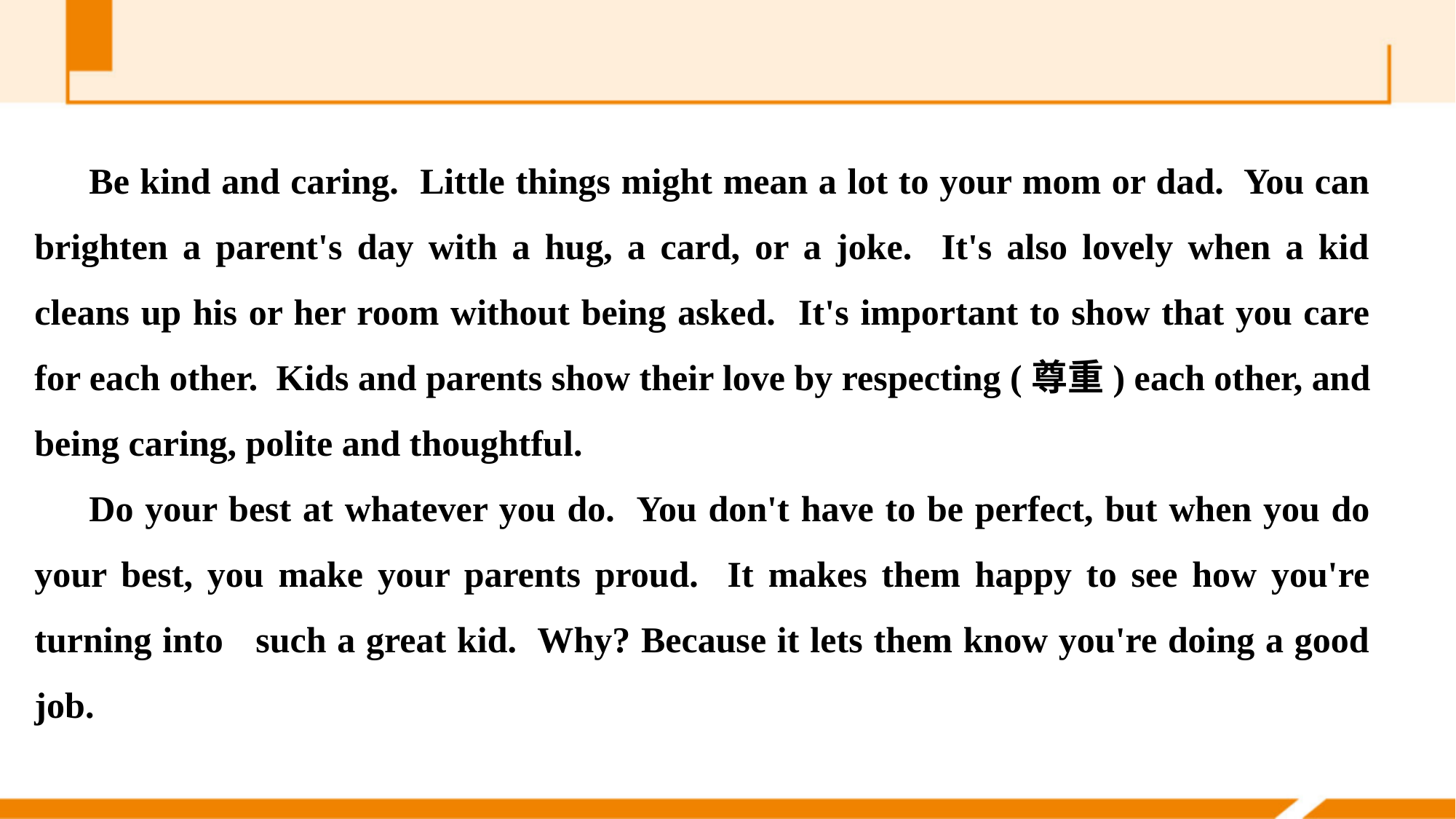

Be kind and caring.  Little things might mean a lot to your mom or dad.  You can brighten a parent's day with a hug, a card, or a joke.  It's also lovely when a kid cleans up his or her room without being asked.  It's important to show that you care for each other.  Kids and parents show their love by respecting (尊重) each other, and being caring, polite and thoughtful.
Do your best at whatever you do.  You don't have to be perfect, but when you do your best, you make your parents proud.  It makes them happy to see how you're turning into   such a great kid.  Why? Because it lets them know you're doing a good job.